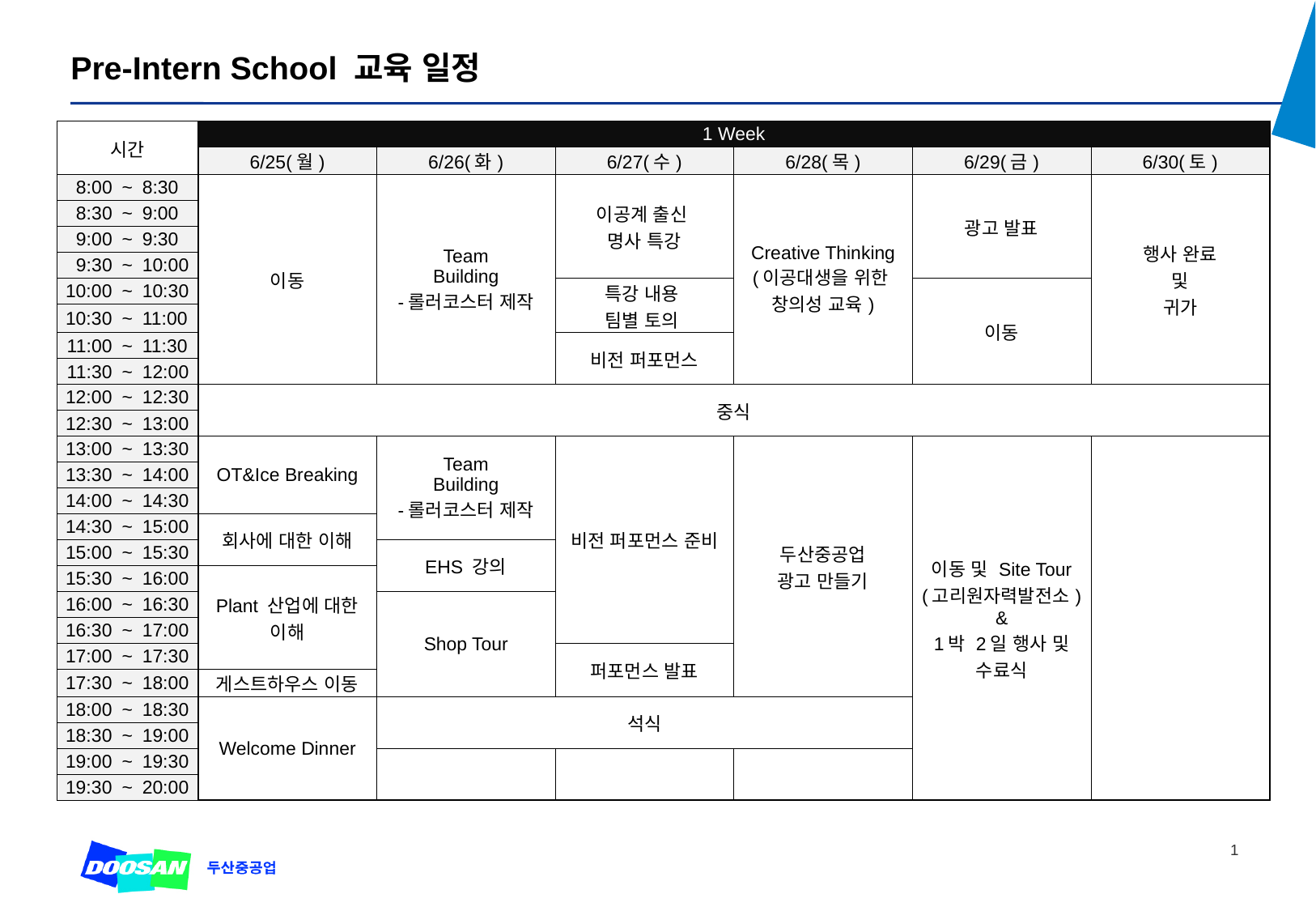

# Pre-Intern School 교육 일정
| 시간 |  |  | 1 Week |  |  |  |  |  |
| --- | --- | --- | --- | --- | --- | --- | --- | --- |
|  |  |  | 6/25(월) | 6/26(화) | 6/27(수) | 6/28(목) | 6/29(금) | 6/30(토) |
| 8:00 | ~ | 8:30 | 이동 | Team Building -롤러코스터 제작 | 이공계 출신 명사 특강 | Creative Thinking (이공대생을 위한 창의성 교육) | 광고 발표 | 행사 완료 및 귀가 |
| 8:30 | ~ | 9:00 |  |  |  |  |  |  |
| 9:00 | ~ | 9:30 |  |  |  |  |  |  |
| 9:30 | ~ | 10:00 |  |  |  |  |  |  |
| 10:00 | ~ | 10:30 |  |  | 특강 내용 팀별 토의 |  | 이동 |  |
| 10:30 | ~ | 11:00 |  |  |  |  |  |  |
| 11:00 | ~ | 11:30 |  |  | 비전 퍼포먼스 |  |  |  |
| 11:30 | ~ | 12:00 |  |  |  |  |  |  |
| 12:00 | ~ | 12:30 | 중식 |  |  |  |  |  |
| 12:30 | ~ | 13:00 |  |  |  |  |  |  |
| 13:00 | ~ | 13:30 | OT&Ice Breaking | Team Building -롤러코스터 제작 | 비전 퍼포먼스 준비 | 두산중공업 광고 만들기 | 이동 및 Site Tour (고리원자력발전소) & 1박 2일 행사 및 수료식 |  |
| 13:30 | ~ | 14:00 |  |  |  |  |  |  |
| 14:00 | ~ | 14:30 |  |  |  |  |  |  |
| 14:30 | ~ | 15:00 | 회사에 대한 이해 |  |  |  |  |  |
| 15:00 | ~ | 15:30 |  | EHS 강의 |  |  |  |  |
| 15:30 | ~ | 16:00 | Plant 산업에 대한 이해 |  |  |  |  |  |
| 16:00 | ~ | 16:30 |  | Shop Tour |  |  |  |  |
| 16:30 | ~ | 17:00 |  |  |  |  |  |  |
| 17:00 | ~ | 17:30 |  |  | 퍼포먼스 발표 |  |  |  |
| 17:30 | ~ | 18:00 | 게스트하우스 이동 |  |  |  |  |  |
| 18:00 | ~ | 18:30 | Welcome Dinner | 석식 |  |  |  |  |
| 18:30 | ~ | 19:00 |  |  |  |  |  |  |
| 19:00 | ~ | 19:30 |  |  |  |  |  |  |
| 19:30 | ~ | 20:00 |  |  |  |  |  |  |
1